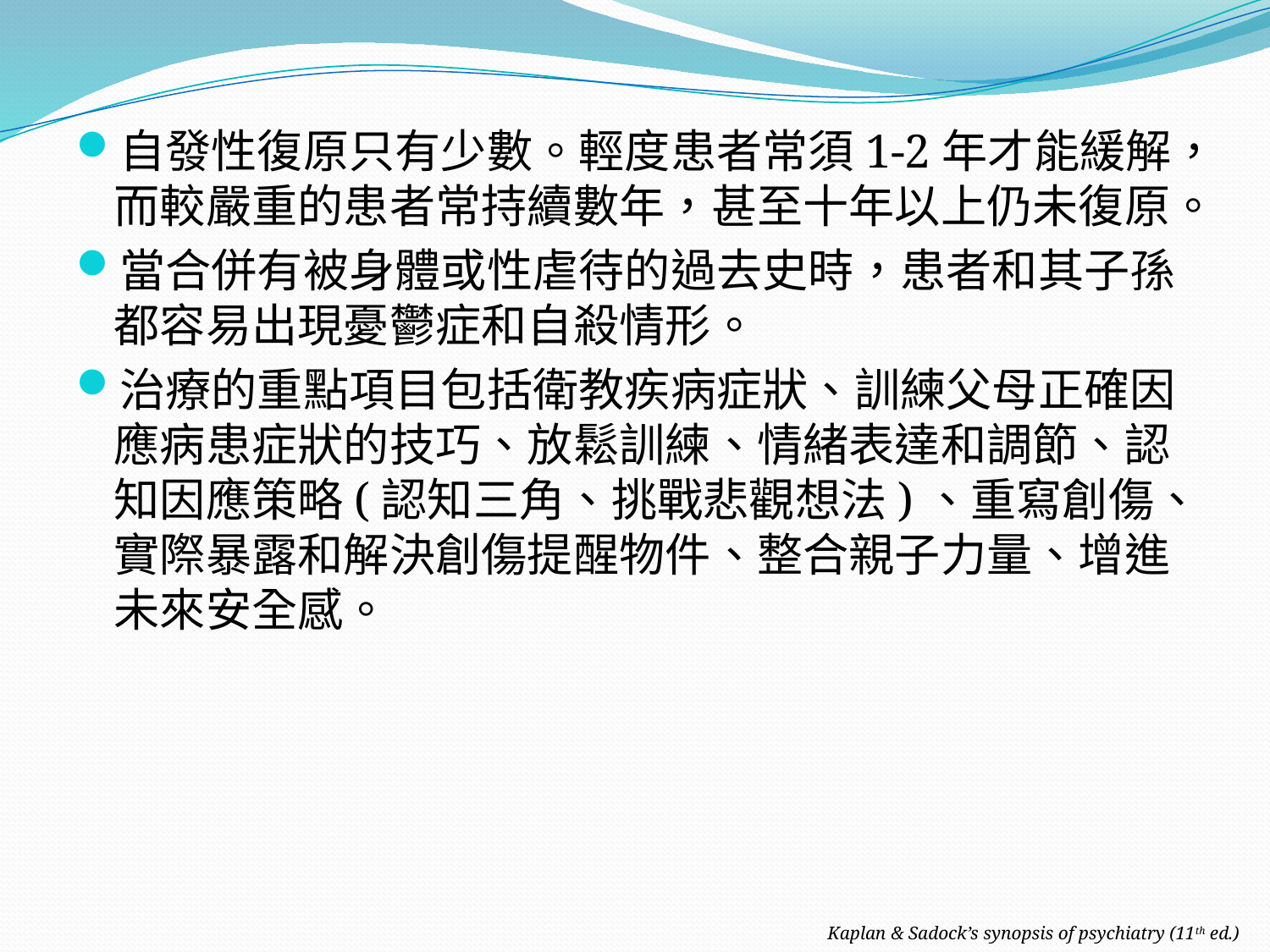

自發性復原只有少數。輕度患者常須1-2年才能緩解，而較嚴重的患者常持續數年，甚至十年以上仍未復原。
當合併有被身體或性虐待的過去史時，患者和其子孫都容易出現憂鬱症和自殺情形。
治療的重點項目包括衛教疾病症狀、訓練父母正確因應病患症狀的技巧、放鬆訓練、情緒表達和調節、認知因應策略(認知三角、挑戰悲觀想法)、重寫創傷、實際暴露和解決創傷提醒物件、整合親子力量、增進未來安全感。
Kaplan & Sadock’s synopsis of psychiatry (11th ed.)